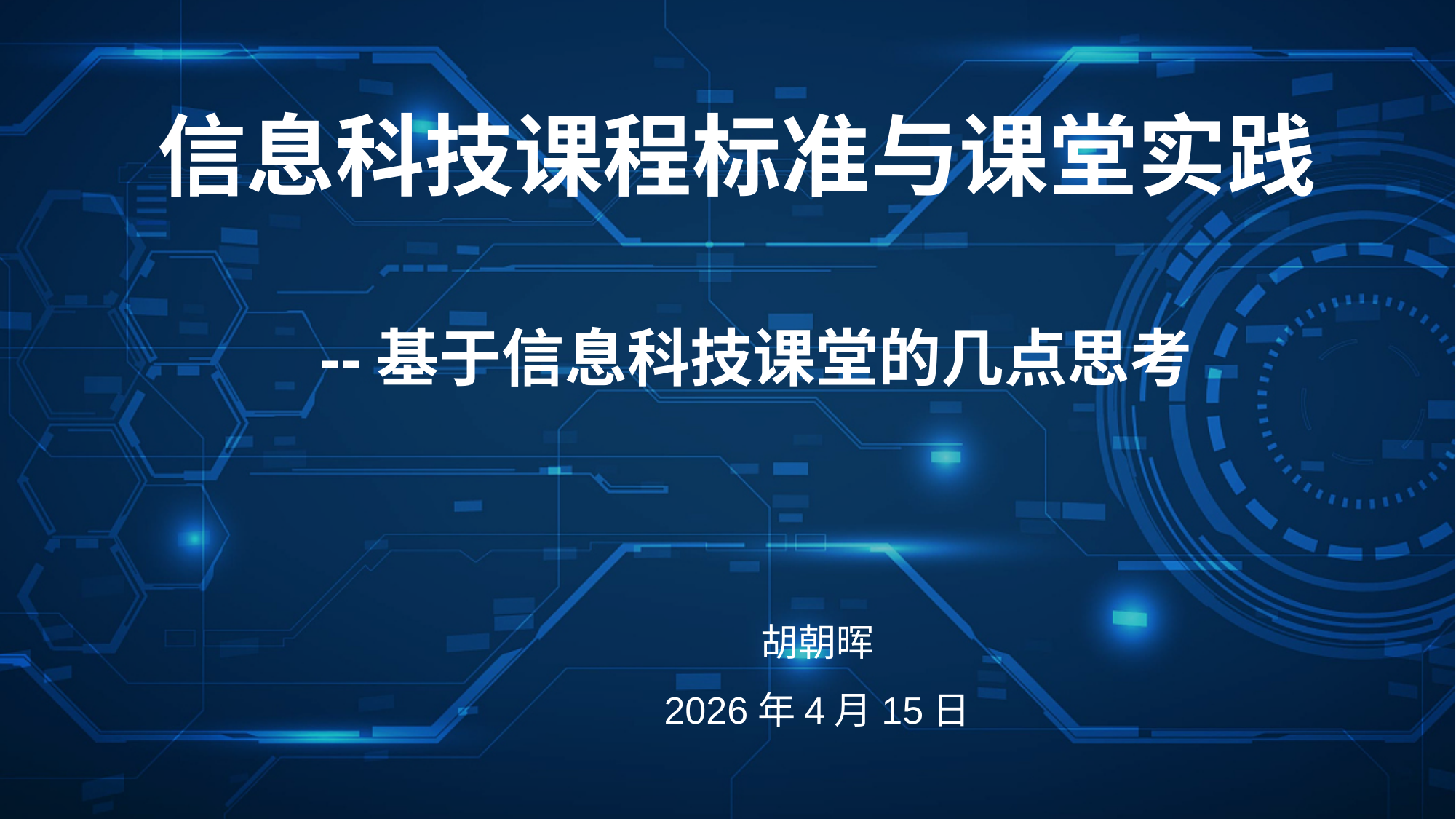

信息科技课程标准与课堂实践
       --基于信息科技课堂的几点思考
胡朝晖
2026年4月15日